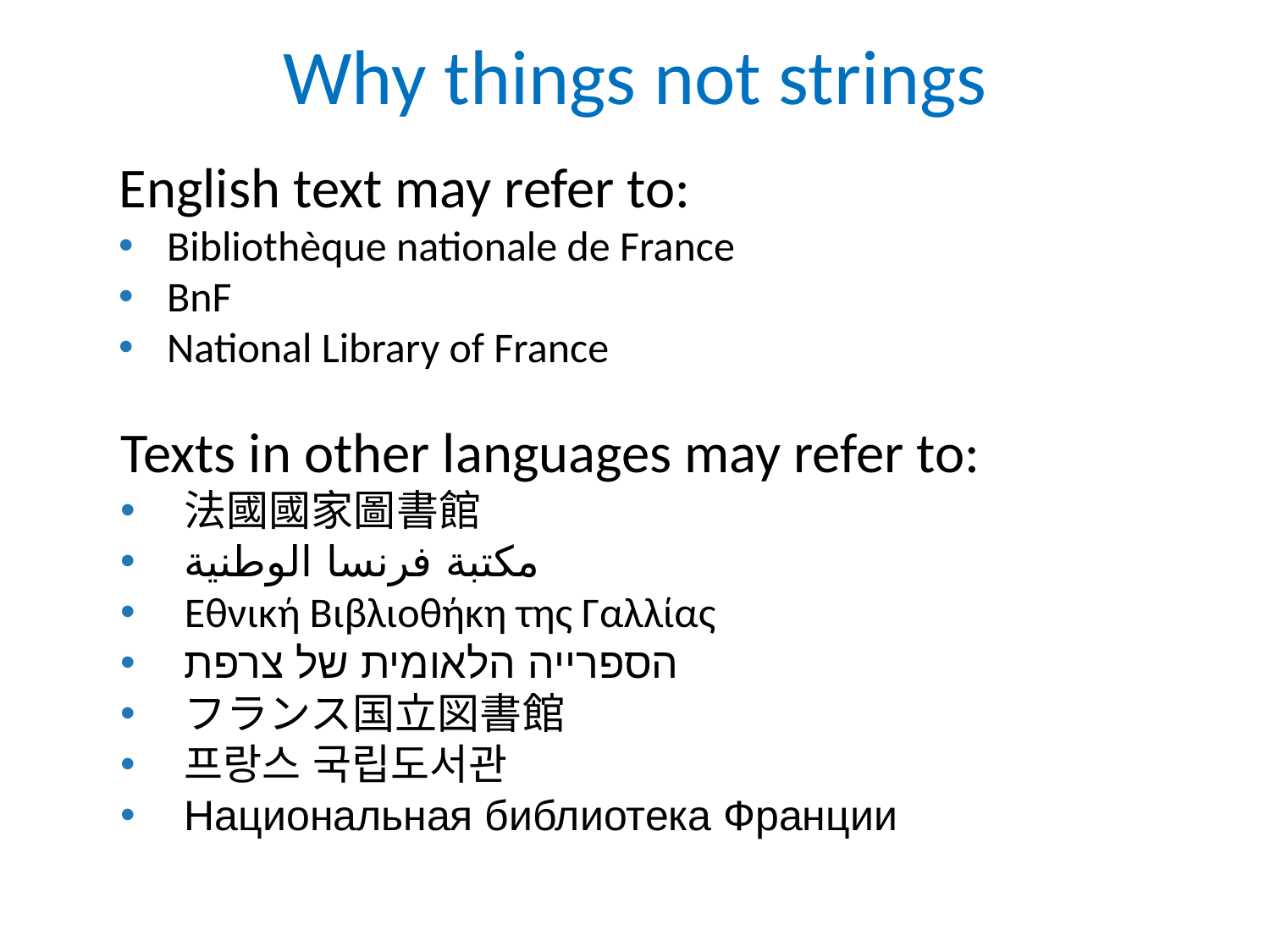

# Why things not strings
English text may refer to:
Bibliothèque nationale de France
BnF
National Library of France

Texts in other languages may refer to:
法國國家圖書館
مكتبة فرنسا الوطنية
Εθνική Βιβλιοθήκη της Γαλλίας
הספרייה הלאומית של צרפת
フランス国立図書館
프랑스 국립도서관
Национальная библиотека Франции
5